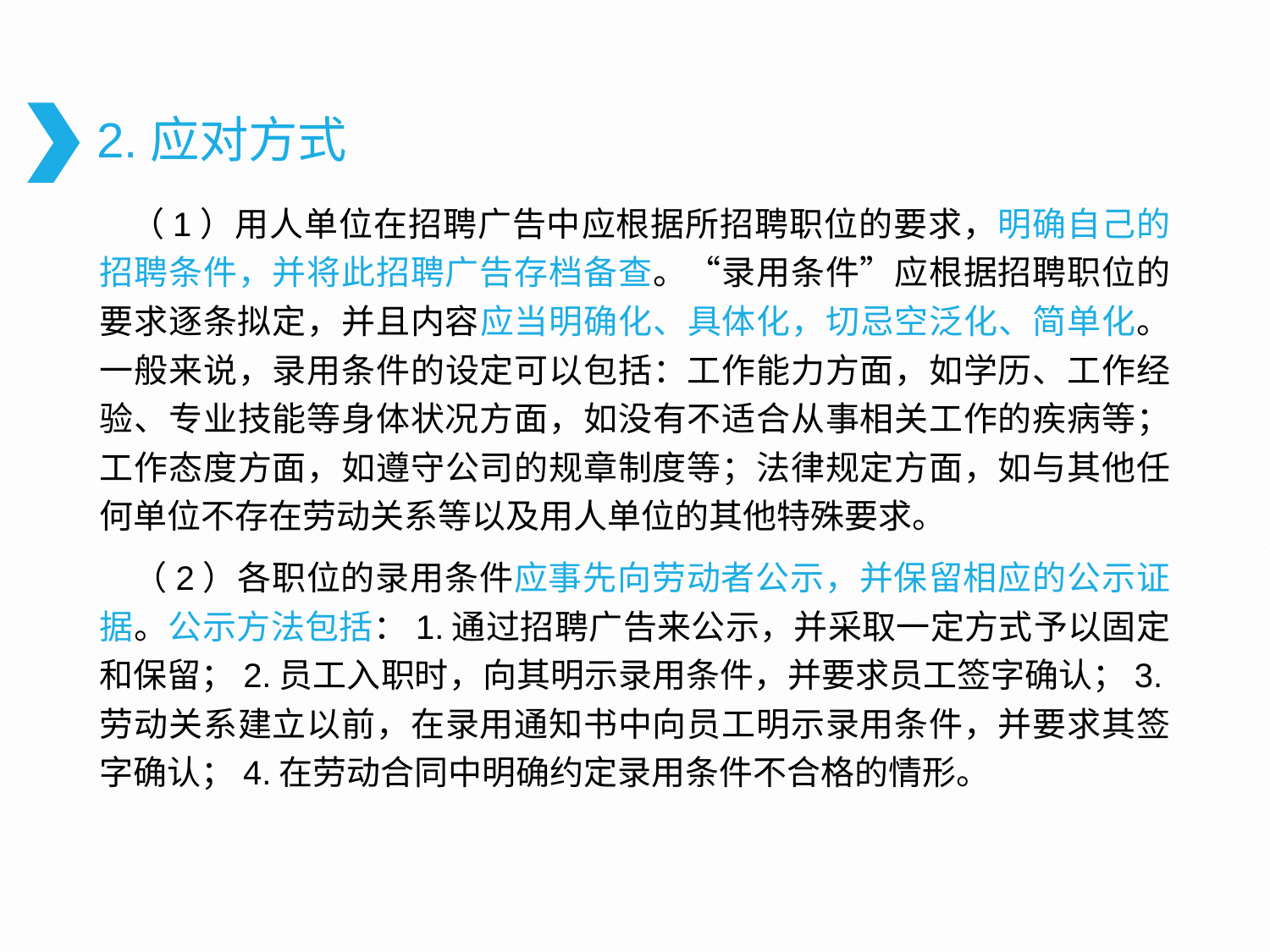

# 2.应对方式
   （1）用人单位在招聘广告中应根据所招聘职位的要求，明确自己的招聘条件，并将此招聘广告存档备查。“录用条件”应根据招聘职位的要求逐条拟定，并且内容应当明确化、具体化，切忌空泛化、简单化。一般来说，录用条件的设定可以包括：工作能力方面，如学历、工作经验、专业技能等身体状况方面，如没有不适合从事相关工作的疾病等；工作态度方面，如遵守公司的规章制度等；法律规定方面，如与其他任何单位不存在劳动关系等以及用人单位的其他特殊要求。
   （2）各职位的录用条件应事先向劳动者公示，并保留相应的公示证据。公示方法包括：1.通过招聘广告来公示，并采取一定方式予以固定和保留；2.员工入职时，向其明示录用条件，并要求员工签字确认；3.劳动关系建立以前，在录用通知书中向员工明示录用条件，并要求其签字确认；4.在劳动合同中明确约定录用条件不合格的情形。

21